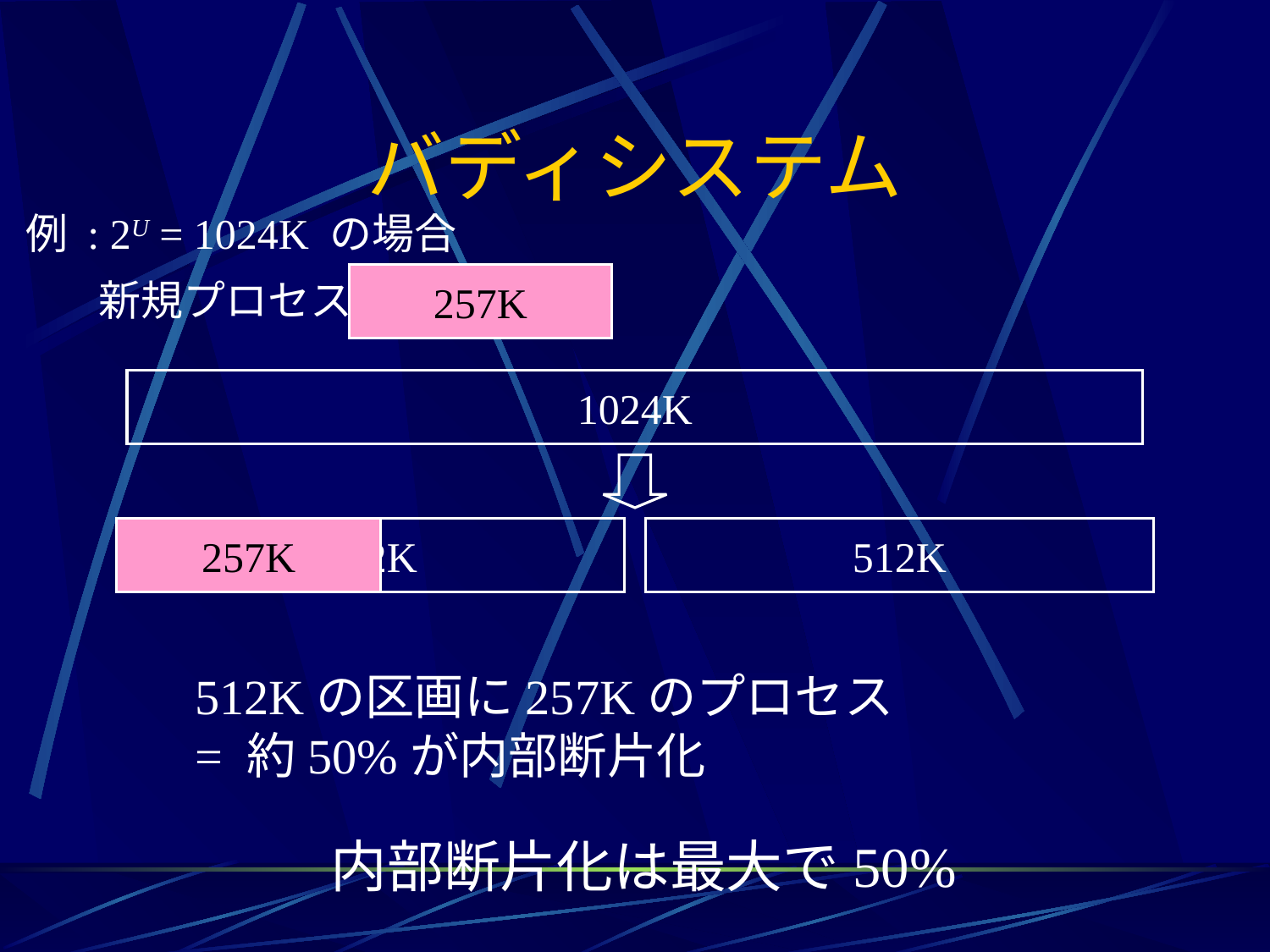

# バディシステム
例 : 2U = 1024K の場合
257K
新規プロセス
1024K

512K
512K
257K
512Kの区画に257Kのプロセス
= 約50%が内部断片化
内部断片化は最大で50%